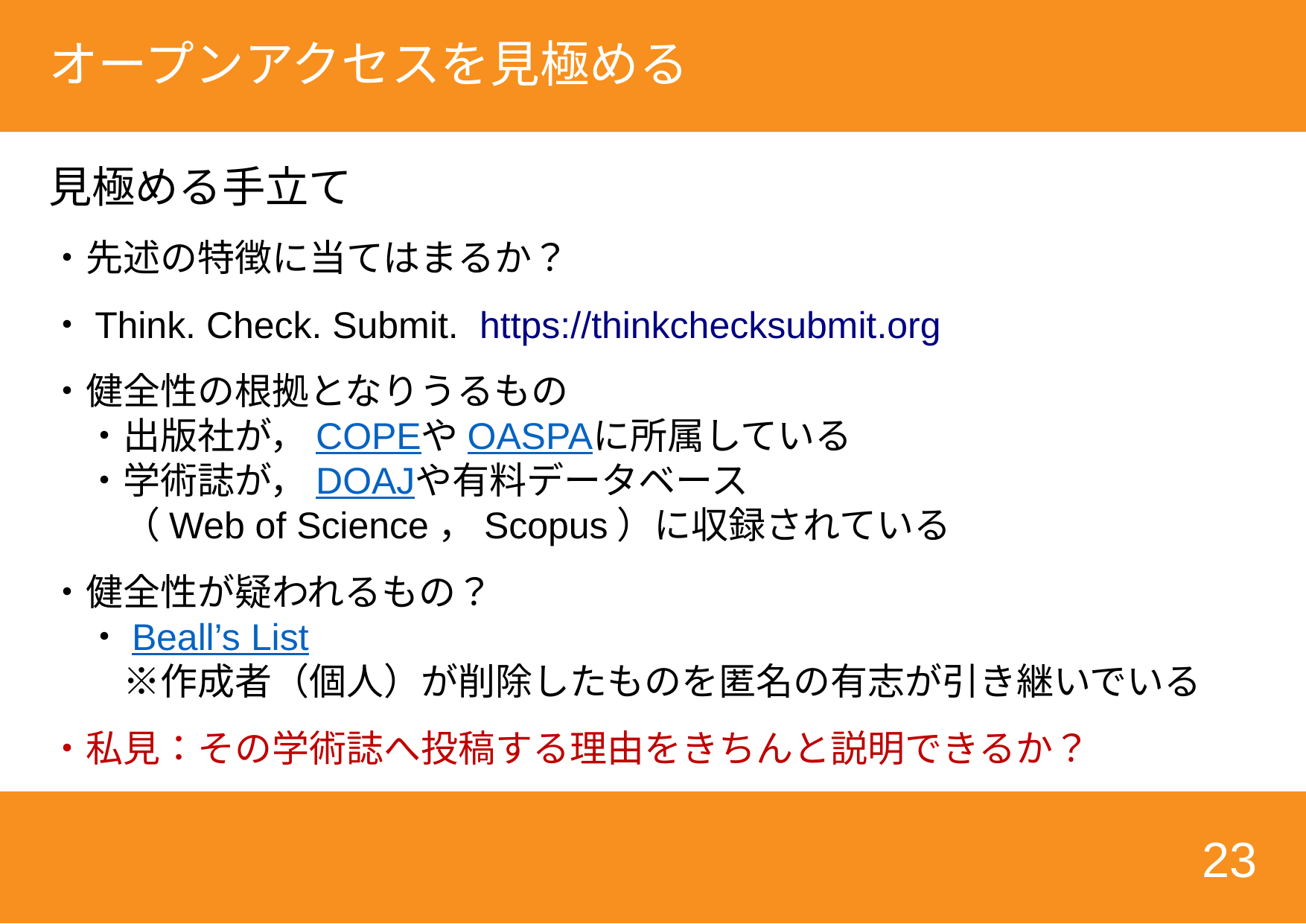

# オープンアクセスを見極める
見極める手立て

・先述の特徴に当てはまるか？

・Think. Check. Submit.  https://thinkchecksubmit.org

・健全性の根拠となりうるもの
　・出版社が，COPEやOASPAに所属している
　・学術誌が，DOAJや有料データベース
　　（Web of Science，Scopus）に収録されている

・健全性が疑われるもの？
　・Beall’s List
　　※作成者（個人）が削除したものを匿名の有志が引き継いでいる

・私見：その学術誌へ投稿する理由をきちんと説明できるか？
23